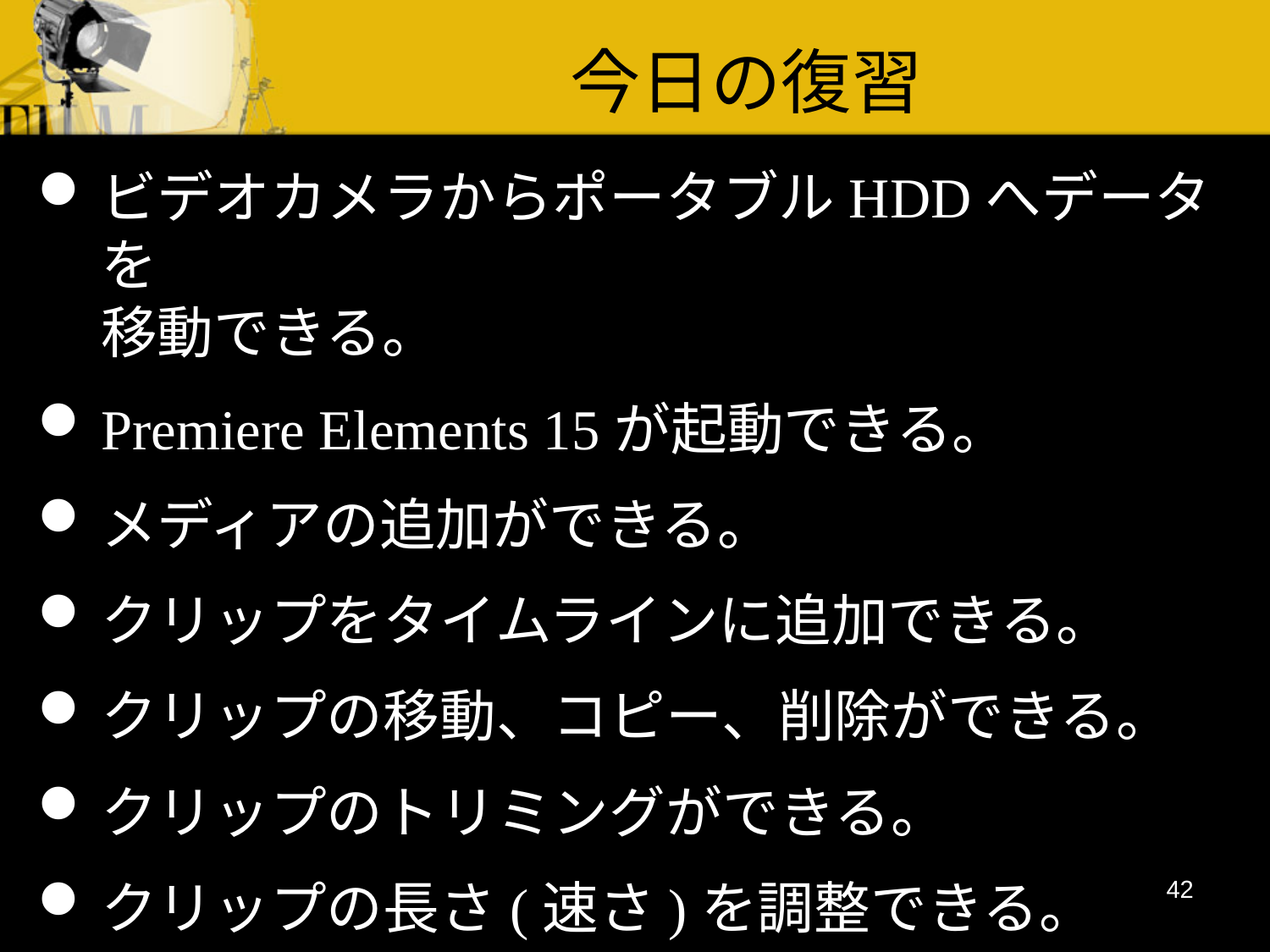

今日の復習
ビデオカメラからポータブルHDDへデータを
移動できる。
Premiere Elements 15が起動できる。
メディアの追加ができる。
クリップをタイムラインに追加できる。
クリップの移動、コピー、削除ができる。
クリップのトリミングができる。
クリップの長さ(速さ)を調整できる。
42